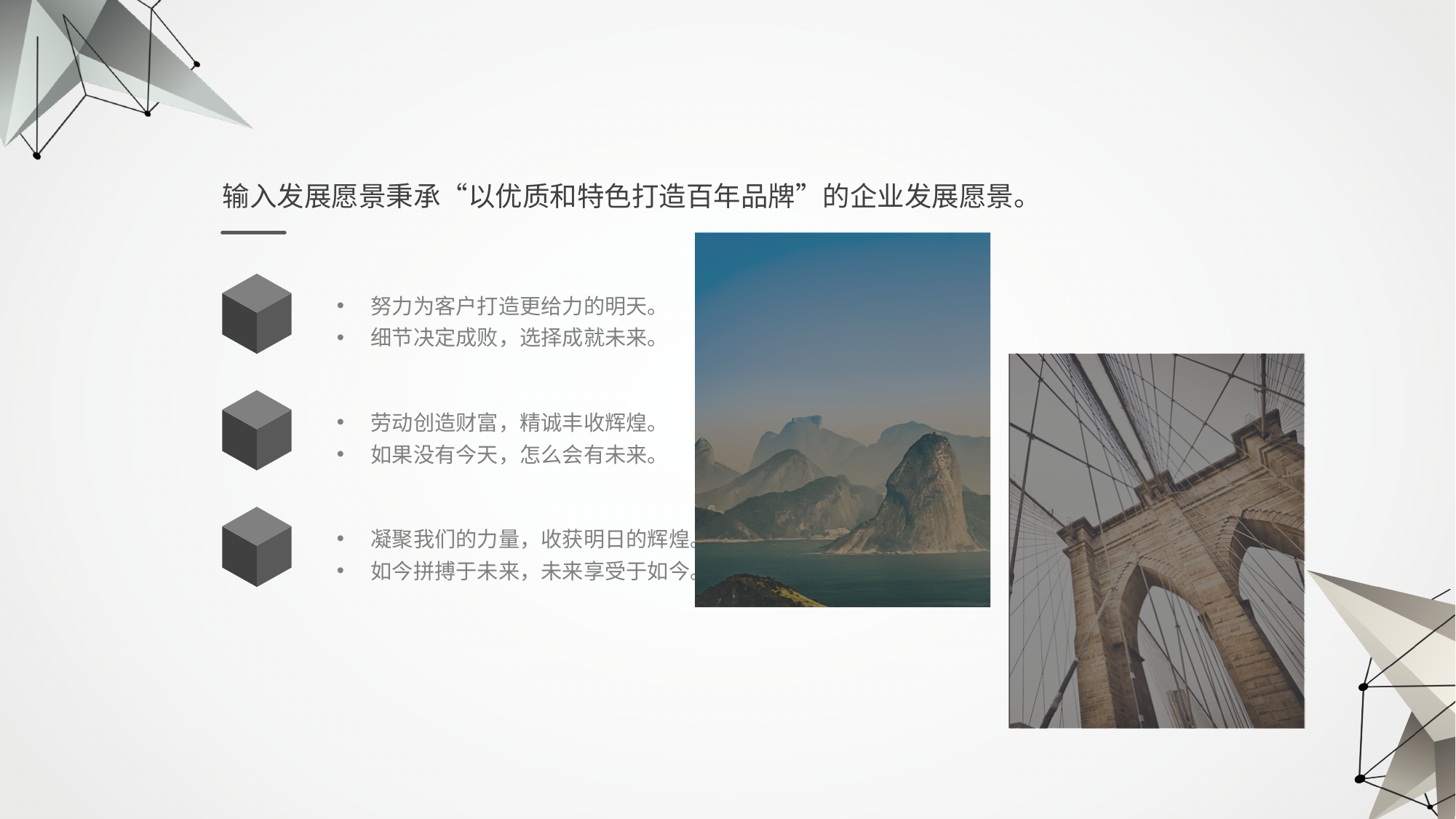

输入发展愿景秉承“以优质和特色打造百年品牌”的企业发展愿景。

努力为客户打造更给力的明天。
细节决定成败，选择成就未来。

劳动创造财富，精诚丰收辉煌。
如果没有今天，怎么会有未来。

凝聚我们的力量，收获明日的辉煌。
如今拼搏于未来，未来享受于如今。